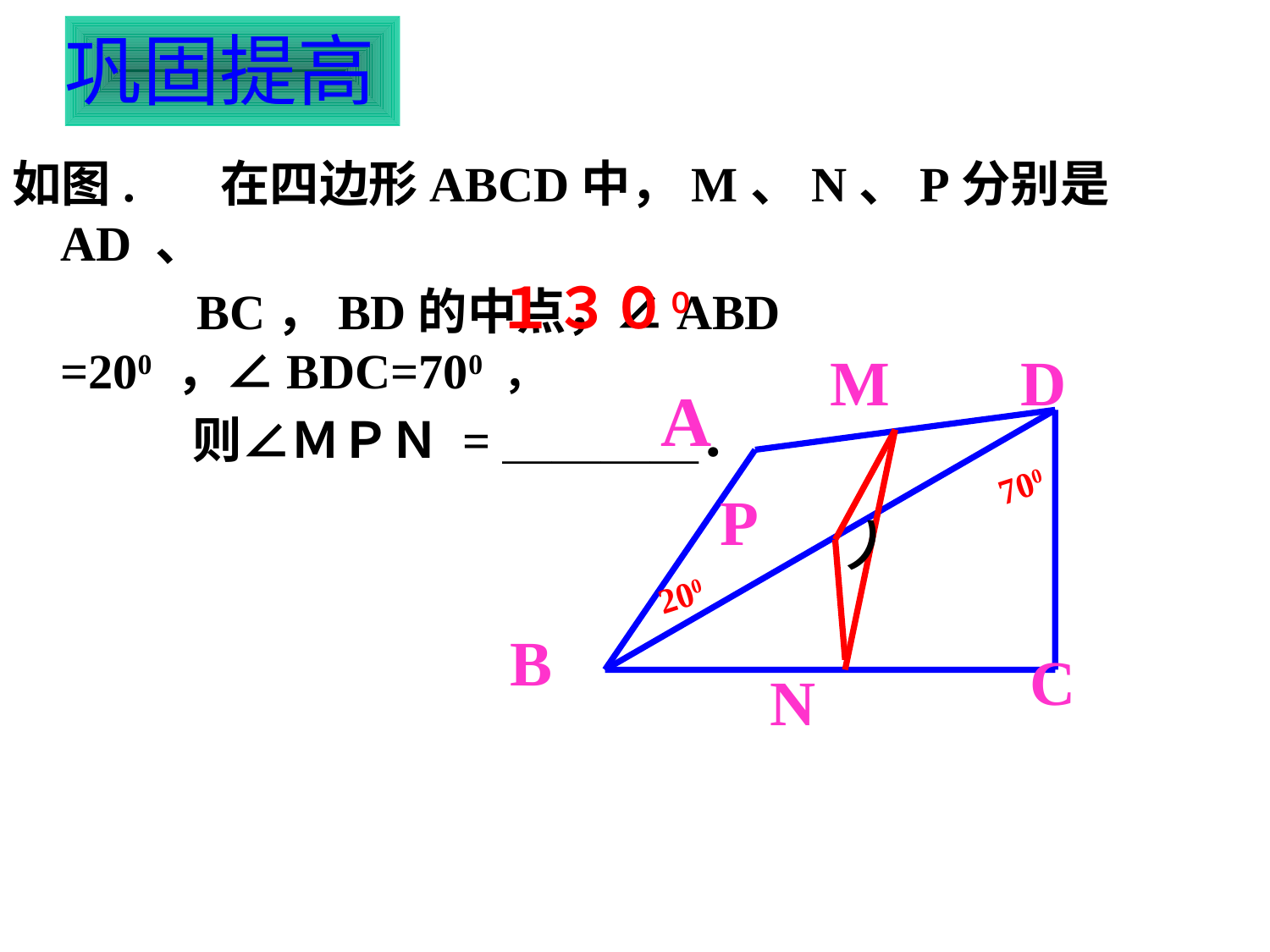

巩固提高

如图.      在四边形ABCD中，M、N、P分别是AD 、
               BC，BD的中点，∠ABD =200 ，∠BDC=700 ，
               则∠ＭＰＮ =＿＿＿＿．
１３００
M
D
A

P

C
N

B
700
⌒
200